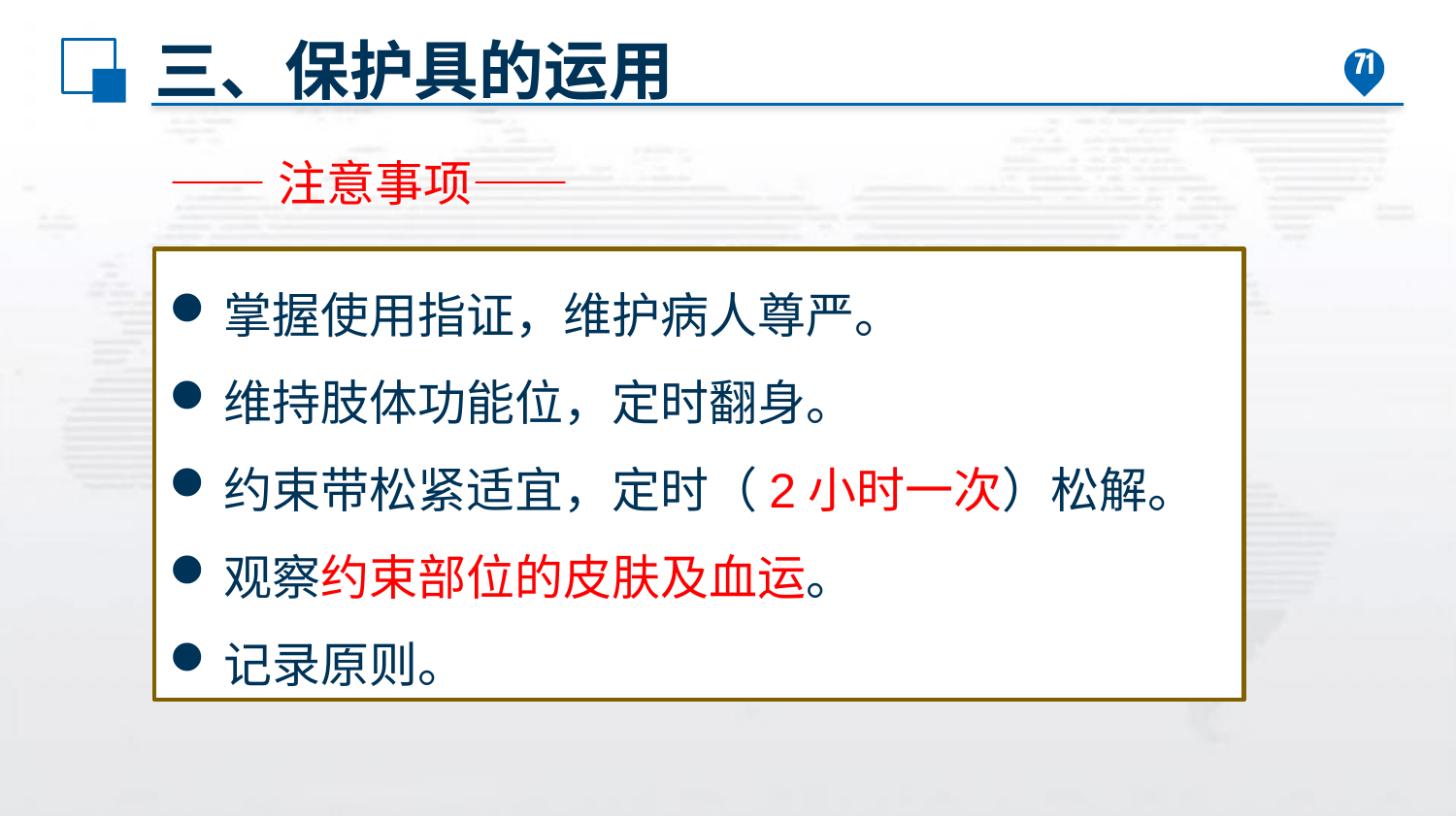

# 三、保护具的运用
71
——注意事项——
掌握使用指证，维护病人尊严。
维持肢体功能位，定时翻身。
约束带松紧适宜，定时（2小时一次）松解。
观察约束部位的皮肤及血运。
记录原则。